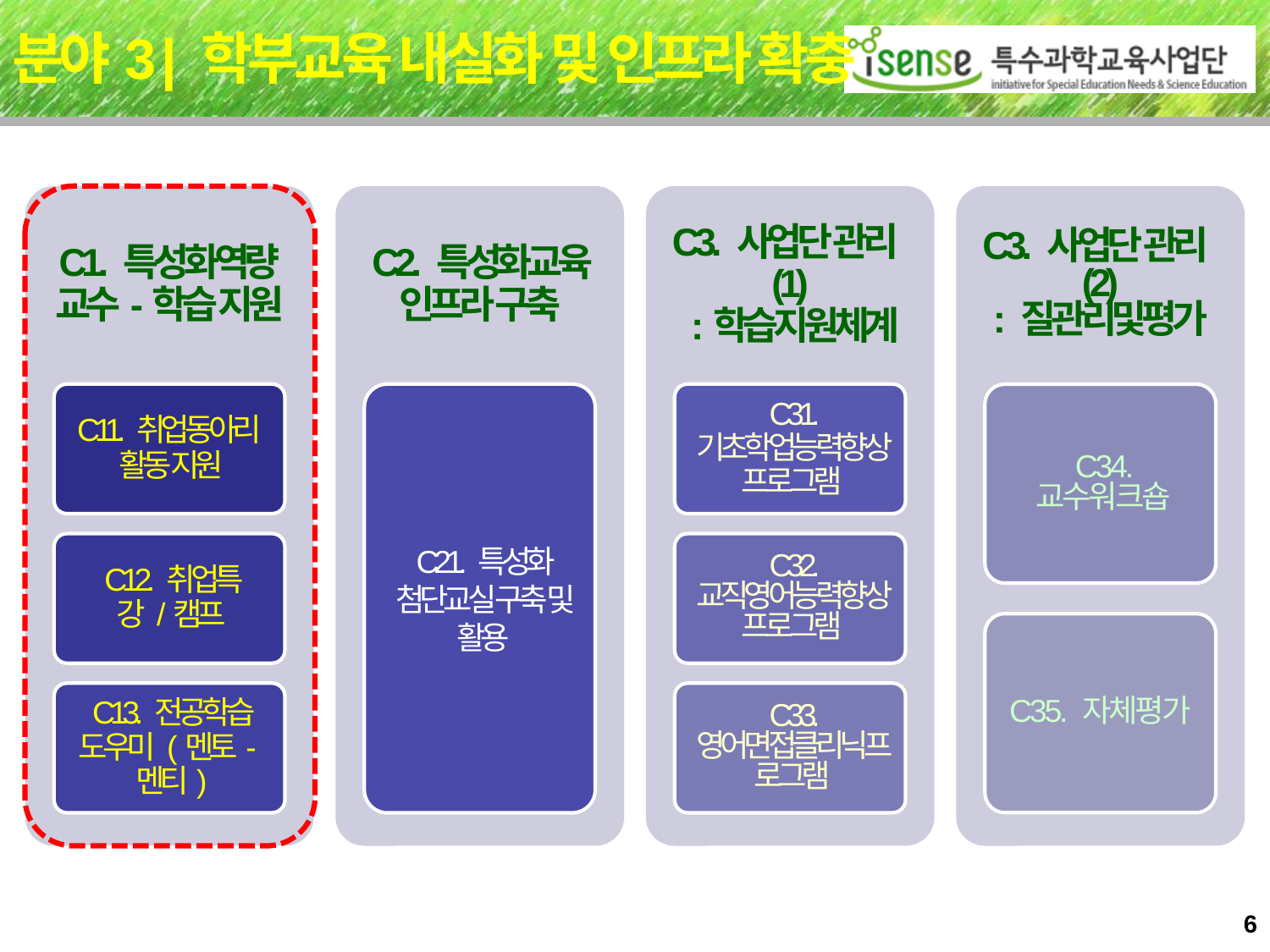

# 분야3 | 학부교육 내실화 및 인프라 확충
C1. 특성화역량
교수-학습 지원
C11. 취업동아리
활동 지원
C12. 취업특강 /캠프
C13. 전공학습 도우미 (멘토-멘티)
 C2. 특성화교육
인프라 구축
C21. 특성화 첨단교실 구축 및 활용
C3. 사업단 관리(1)
 :학습지원체계
C31. 기초학업능력향상프로그램
C32. 교직영어능력향상프로그램
C33. 영어면접클리닉프로그램
C3. 사업단 관리(2)
: 질관리및평가
C34. 교수워크숍
C35. 자체평가

6